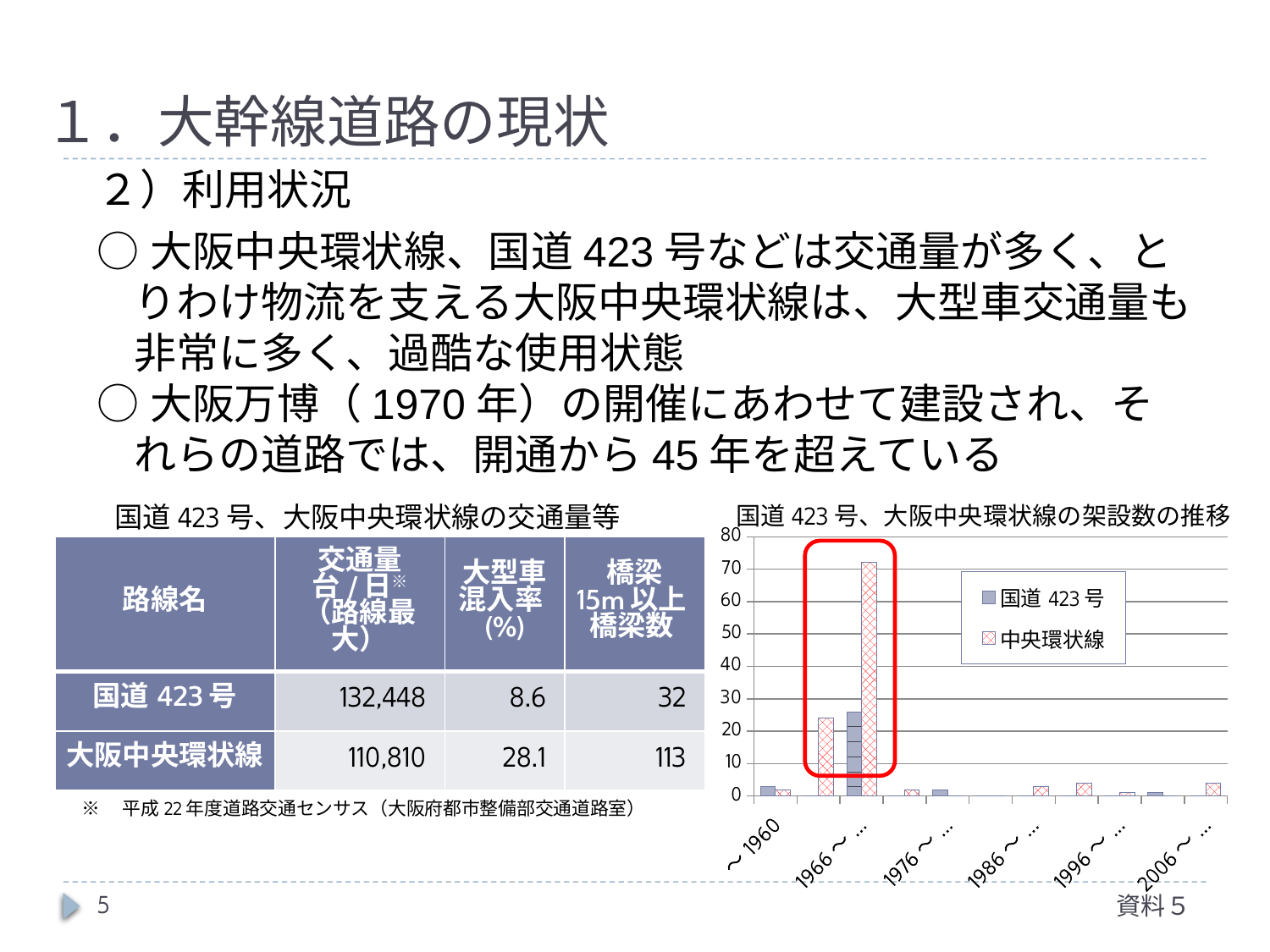

# １．大幹線道路の現状
２）利用状況
○大阪中央環状線、国道423号などは交通量が多く、とりわけ物流を支える大阪中央環状線は、大型車交通量も非常に多く、過酷な使用状態
○大阪万博（1970年）の開催にあわせて建設され、それらの道路では、開通から45年を超えている
国道423号、大阪中央環状線の交通量等
国道423号、大阪中央環状線の架設数の推移

### Chart

| Category | 国道423号 | 中央環状線 |
|---|---|---|
| ～1960 | 3.0 | 2.0 |
| 1961～1965 | 0.0 | 24.0 |
| 1966～1970 | 26.0 | 72.0 |
| 1971～1975 | 0.0 | 2.0 |
| 1976～1980 | 2.0 | 0.0 |
| 1981～1985 | 0.0 | 0.0 |
| 1986～1990 | 0.0 | 3.0 |
| 1991～1995 | 0.0 | 4.0 |
| 1996～2000 | 0.0 | 1.0 |
| 2001～2005 | 1.0 | 0.0 |
| 2006～2010 | 0.0 | 4.0 |
| 路線名 | 交通量 台/日※ （路線最大） | 大型車 混入率(%) | 橋梁 15m以上 橋梁数 |
| --- | --- | --- | --- |
| 国道423号 | 132,448 | 8.6 | 32 |
| 大阪中央環状線 | 110,810 | 28.1 | 113 |

※　平成22年度道路交通センサス（大阪府都市整備部交通道路室）
5
資料５